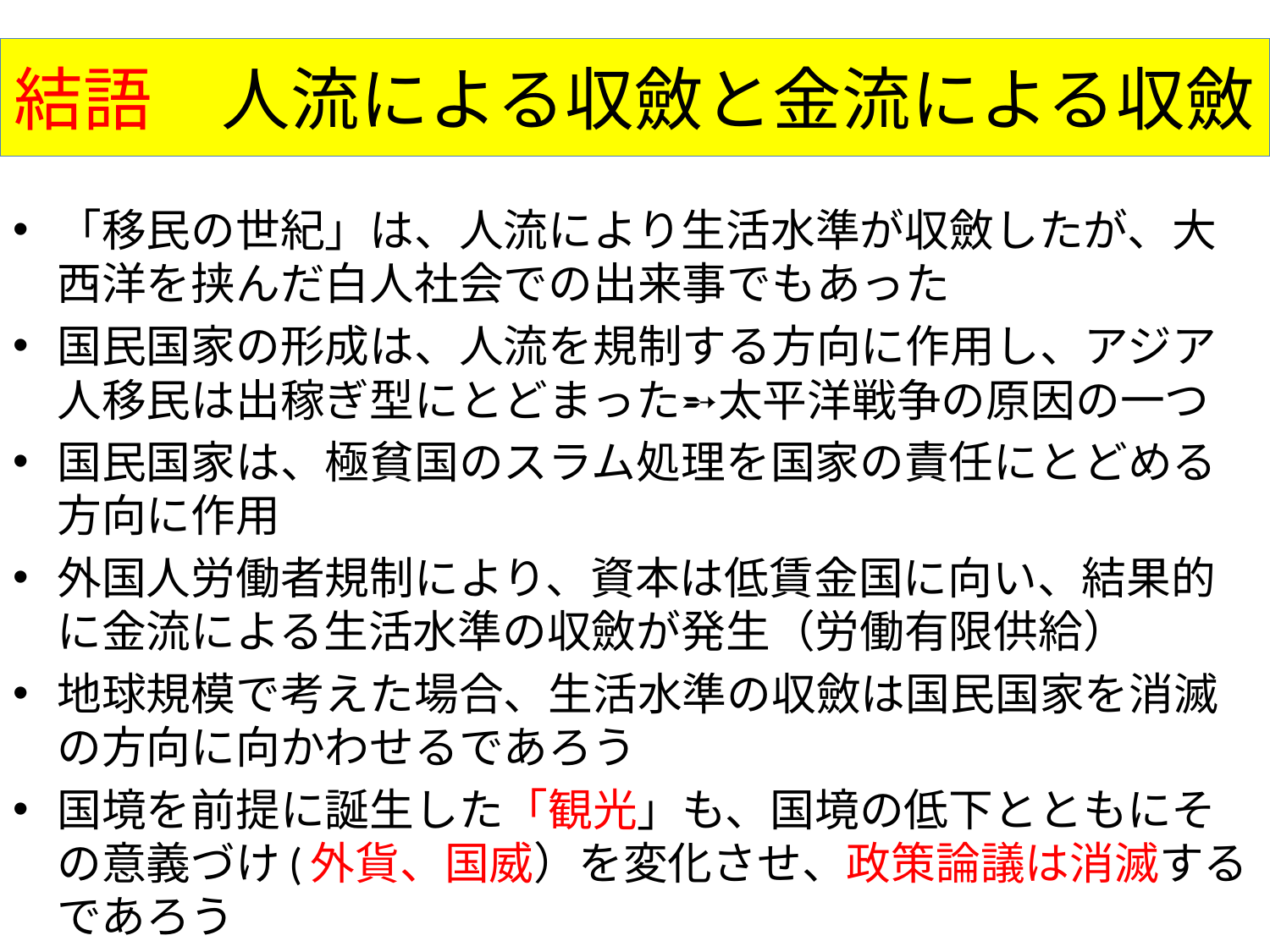

# 結語　人流による収斂と金流による収斂
「移民の世紀」は、人流により生活水準が収斂したが、大西洋を挟んだ白人社会での出来事でもあった
国民国家の形成は、人流を規制する方向に作用し、アジア人移民は出稼ぎ型にとどまった➵太平洋戦争の原因の一つ
国民国家は、極貧国のスラム処理を国家の責任にとどめる方向に作用
外国人労働者規制により、資本は低賃金国に向い、結果的に金流による生活水準の収斂が発生（労働有限供給）
地球規模で考えた場合、生活水準の収斂は国民国家を消滅の方向に向かわせるであろう
国境を前提に誕生した「観光」も、国境の低下とともにその意義づけ(外貨、国威）を変化させ、政策論議は消滅するであろう